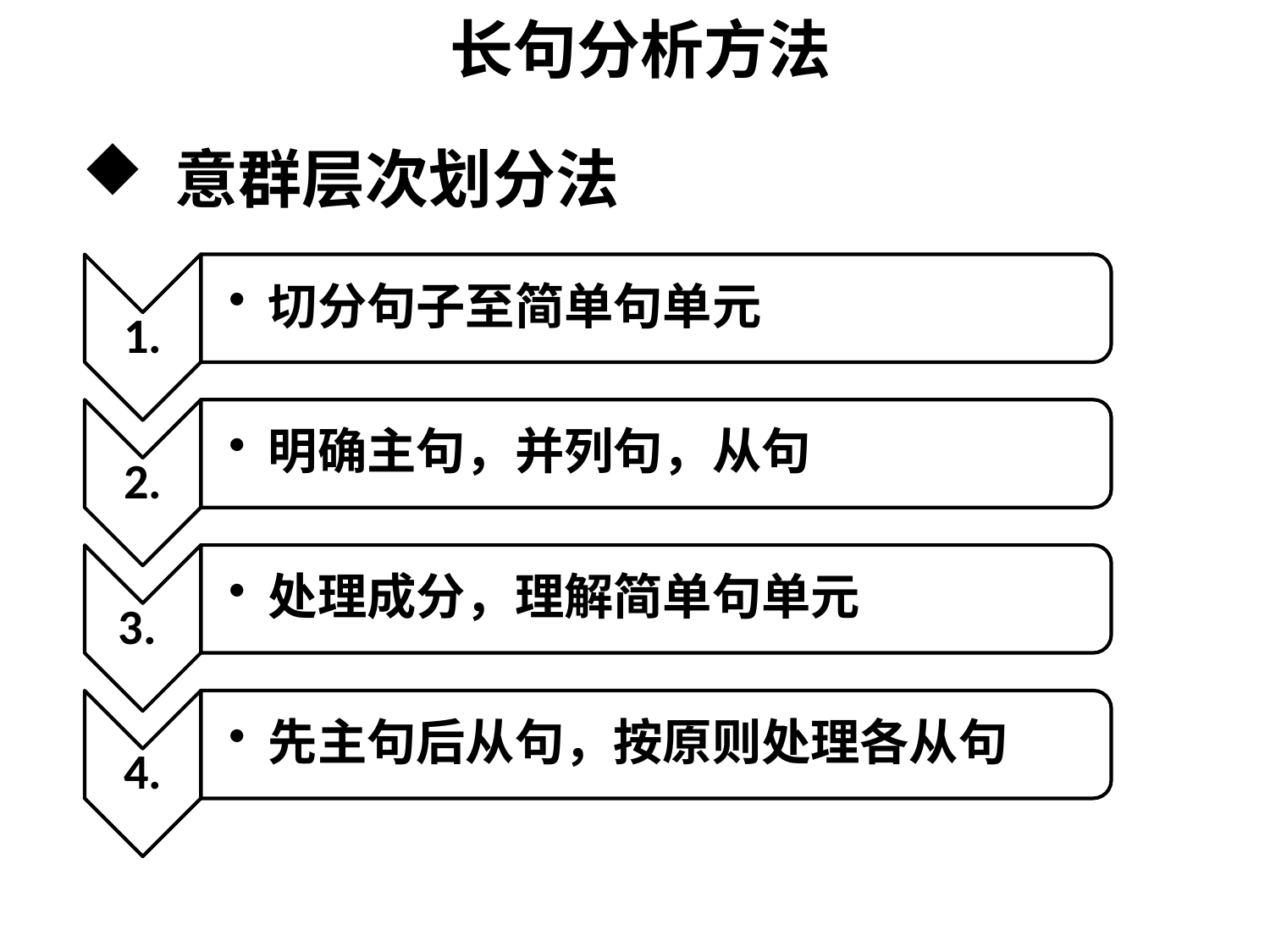

长句分析方法
 意群层次划分法

1.
切分句子至简单句单元
2.
明确主句，并列句，从句
3.
处理成分，理解简单句单元
4.
先主句后从句，按原则处理各从句